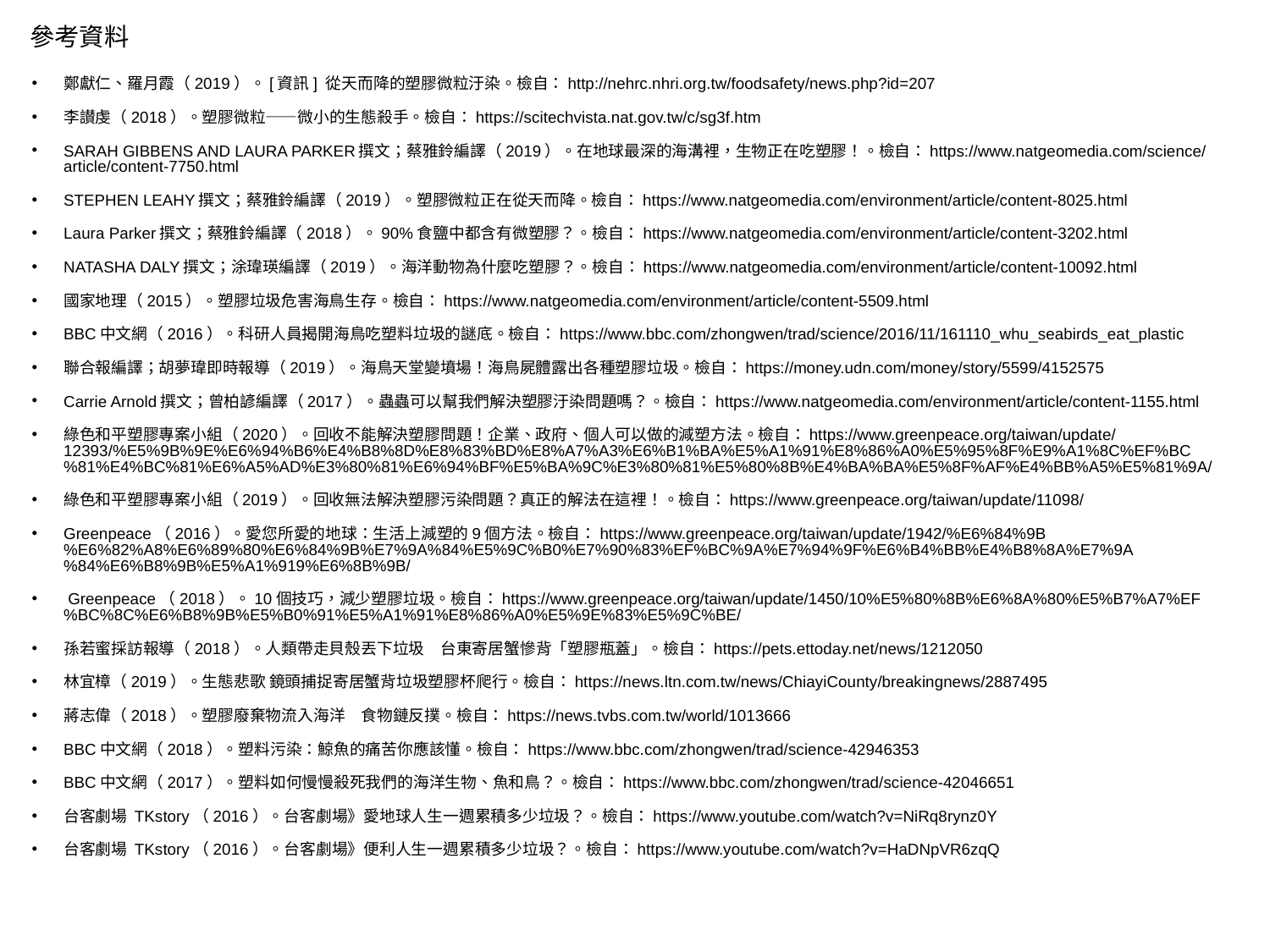

# 參考資料
鄭獻仁、羅月霞（2019）。[資訊] 從天而降的塑膠微粒汙染。檢自：http://nehrc.nhri.org.tw/foodsafety/news.php?id=207
李讃虔（2018）。塑膠微粒——微小的生態殺手。檢自：https://scitechvista.nat.gov.tw/c/sg3f.htm
SARAH GIBBENS AND LAURA PARKER撰文；蔡雅鈴編譯（2019）。在地球最深的海溝裡，生物正在吃塑膠！。檢自：https://www.natgeomedia.com/science/article/content-7750.html
STEPHEN LEAHY撰文；蔡雅鈴編譯（2019）。塑膠微粒正在從天而降。檢自：https://www.natgeomedia.com/environment/article/content-8025.html
Laura Parker撰文；蔡雅鈴編譯（2018）。90%食鹽中都含有微塑膠？。檢自：https://www.natgeomedia.com/environment/article/content-3202.html
NATASHA DALY撰文；涂瑋瑛編譯（2019）。海洋動物為什麼吃塑膠？。檢自：https://www.natgeomedia.com/environment/article/content-10092.html
國家地理（2015）。塑膠垃圾危害海鳥生存。檢自：https://www.natgeomedia.com/environment/article/content-5509.html
BBC中文網（2016）。科研人員揭開海鳥吃塑料垃圾的謎底。檢自：https://www.bbc.com/zhongwen/trad/science/2016/11/161110_whu_seabirds_eat_plastic
聯合報編譯；胡夢瑋即時報導（2019）。海鳥天堂變墳場！海鳥屍體露出各種塑膠垃圾。檢自：https://money.udn.com/money/story/5599/4152575
Carrie Arnold撰文；曾柏諺編譯（2017）。蟲蟲可以幫我們解決塑膠汙染問題嗎？。檢自：https://www.natgeomedia.com/environment/article/content-1155.html
綠色和平塑膠專案小組（2020）。回收不能解決塑膠問題！企業、政府、個人可以做的減塑方法。檢自：https://www.greenpeace.org/taiwan/update/12393/%E5%9B%9E%E6%94%B6%E4%B8%8D%E8%83%BD%E8%A7%A3%E6%B1%BA%E5%A1%91%E8%86%A0%E5%95%8F%E9%A1%8C%EF%BC%81%E4%BC%81%E6%A5%AD%E3%80%81%E6%94%BF%E5%BA%9C%E3%80%81%E5%80%8B%E4%BA%BA%E5%8F%AF%E4%BB%A5%E5%81%9A/
綠色和平塑膠專案小組（2019）。回收無法解決塑膠污染問題？真正的解法在這裡！。檢自：https://www.greenpeace.org/taiwan/update/11098/
Greenpeace（2016）。愛您所愛的地球：生活上減塑的9個方法。檢自：https://www.greenpeace.org/taiwan/update/1942/%E6%84%9B%E6%82%A8%E6%89%80%E6%84%9B%E7%9A%84%E5%9C%B0%E7%90%83%EF%BC%9A%E7%94%9F%E6%B4%BB%E4%B8%8A%E7%9A%84%E6%B8%9B%E5%A1%919%E6%8B%9B/
 Greenpeace（2018）。10個技巧，減少塑膠垃圾。檢自：https://www.greenpeace.org/taiwan/update/1450/10%E5%80%8B%E6%8A%80%E5%B7%A7%EF%BC%8C%E6%B8%9B%E5%B0%91%E5%A1%91%E8%86%A0%E5%9E%83%E5%9C%BE/
孫若蜜採訪報導（2018）。人類帶走貝殼丟下垃圾　台東寄居蟹慘背「塑膠瓶蓋」。檢自：https://pets.ettoday.net/news/1212050
林宜樟（2019）。生態悲歌 鏡頭捕捉寄居蟹背垃圾塑膠杯爬行。檢自：https://news.ltn.com.tw/news/ChiayiCounty/breakingnews/2887495
蔣志偉（2018）。塑膠廢棄物流入海洋　食物鏈反撲。檢自：https://news.tvbs.com.tw/world/1013666
BBC中文網（2018）。塑料污染：鯨魚的痛苦你應該懂。檢自：https://www.bbc.com/zhongwen/trad/science-42946353
BBC中文網（2017）。塑料如何慢慢殺死我們的海洋生物、魚和鳥？。檢自：https://www.bbc.com/zhongwen/trad/science-42046651
台客劇場 TKstory（2016）。台客劇場》愛地球人生一週累積多少垃圾？。檢自：https://www.youtube.com/watch?v=NiRq8rynz0Y
台客劇場 TKstory（2016）。台客劇場》便利人生一週累積多少垃圾？。檢自：https://www.youtube.com/watch?v=HaDNpVR6zqQ